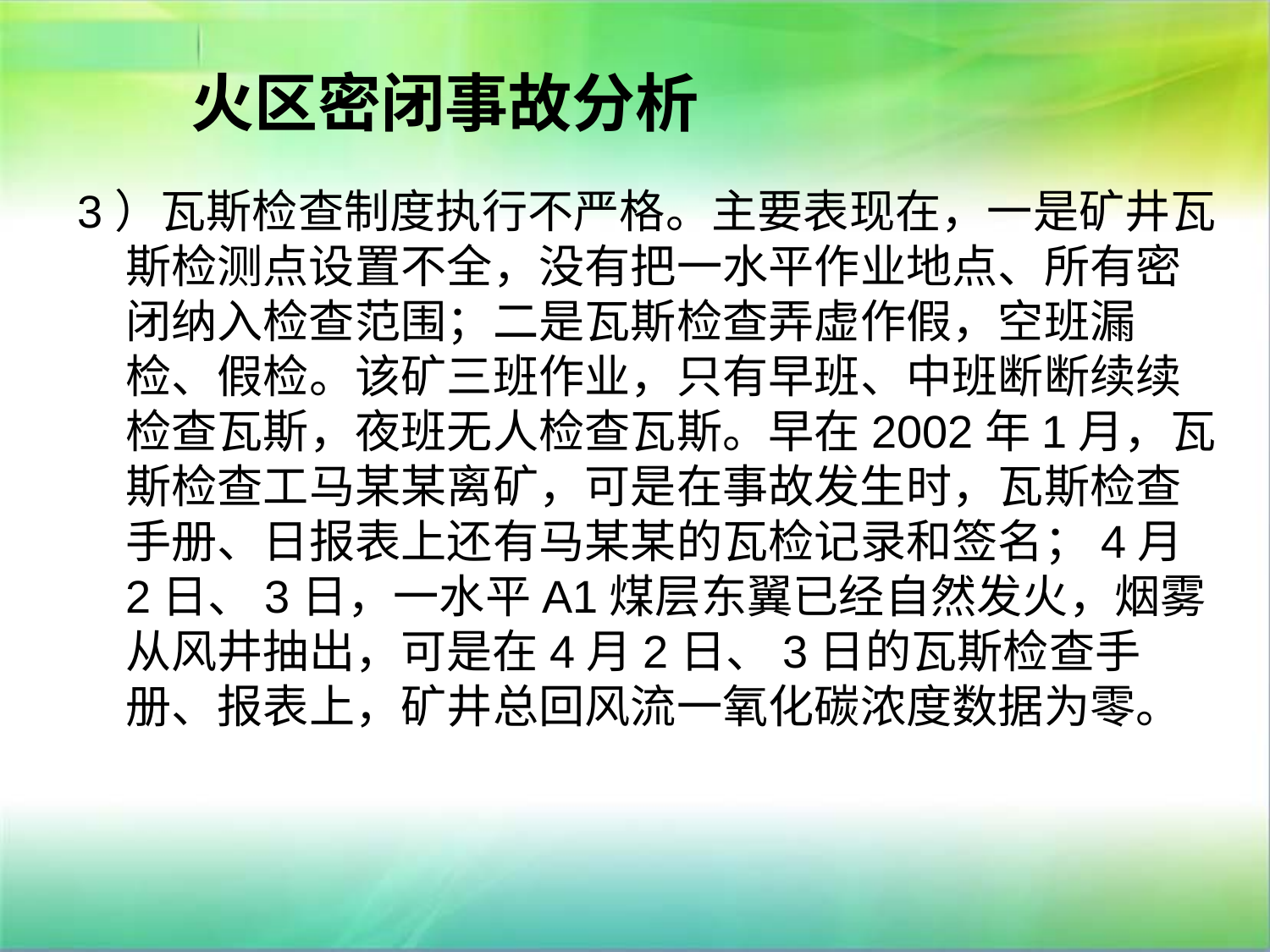

# 火区密闭事故分析
3）瓦斯检查制度执行不严格。主要表现在，一是矿井瓦斯检测点设置不全，没有把一水平作业地点、所有密闭纳入检查范围；二是瓦斯检查弄虚作假，空班漏检、假检。该矿三班作业，只有早班、中班断断续续检查瓦斯，夜班无人检查瓦斯。早在2002年1月，瓦斯检查工马某某离矿，可是在事故发生时，瓦斯检查手册、日报表上还有马某某的瓦检记录和签名；4月2日、3日，一水平A1煤层东翼已经自然发火，烟雾从风井抽出，可是在4月2日、3日的瓦斯检查手册、报表上，矿井总回风流一氧化碳浓度数据为零。